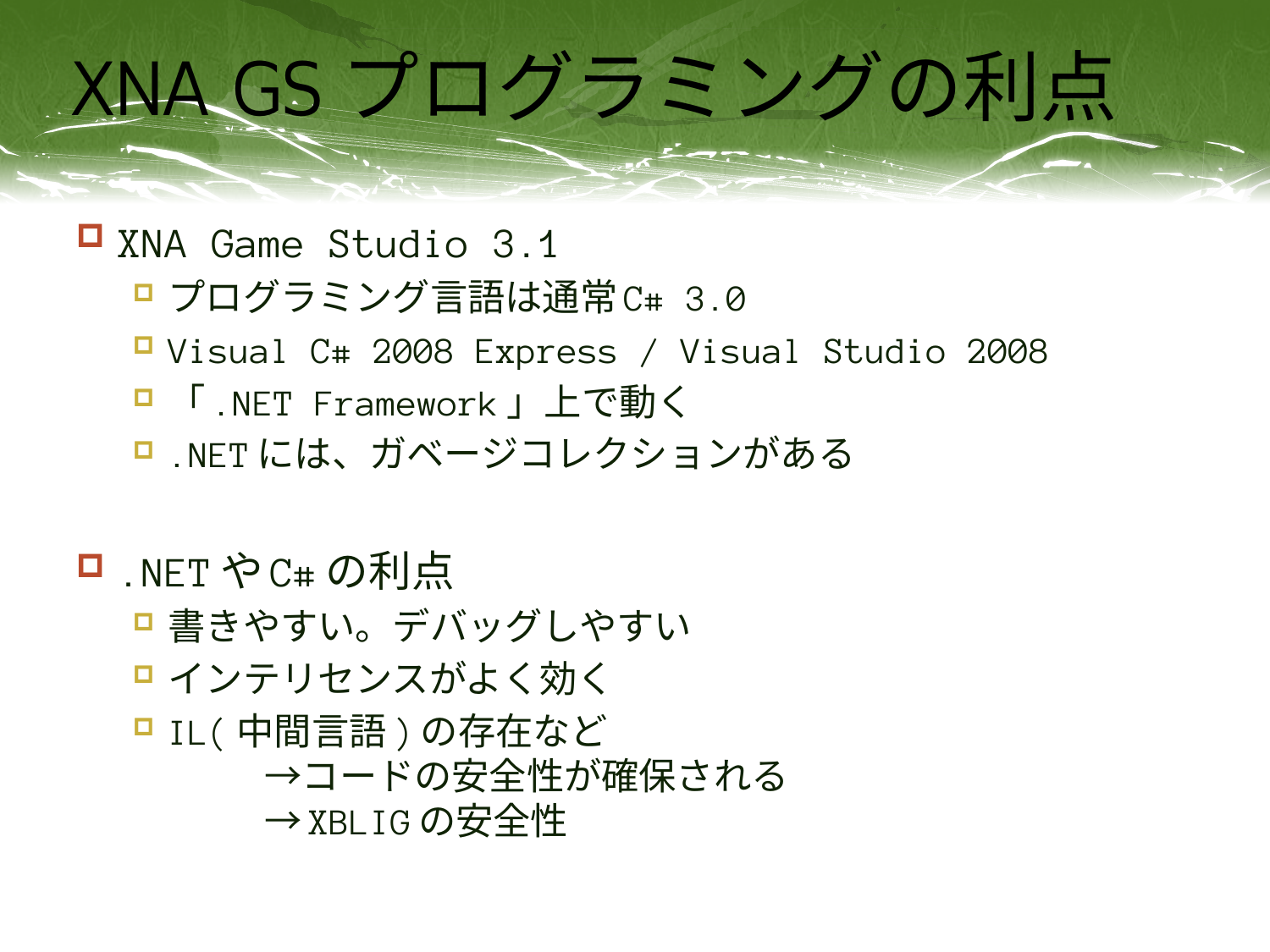

# XNA GSプログラミングの利点
XNA Game Studio 3.1
プログラミング言語は通常C# 3.0
Visual C# 2008 Express / Visual Studio 2008
「.NET Framework」上で動く
.NETには、ガベージコレクションがある

.NETやC#の利点
書きやすい。デバッグしやすい
インテリセンスがよく効く
IL(中間言語)の存在など
	→コードの安全性が確保される
	→XBLIGの安全性